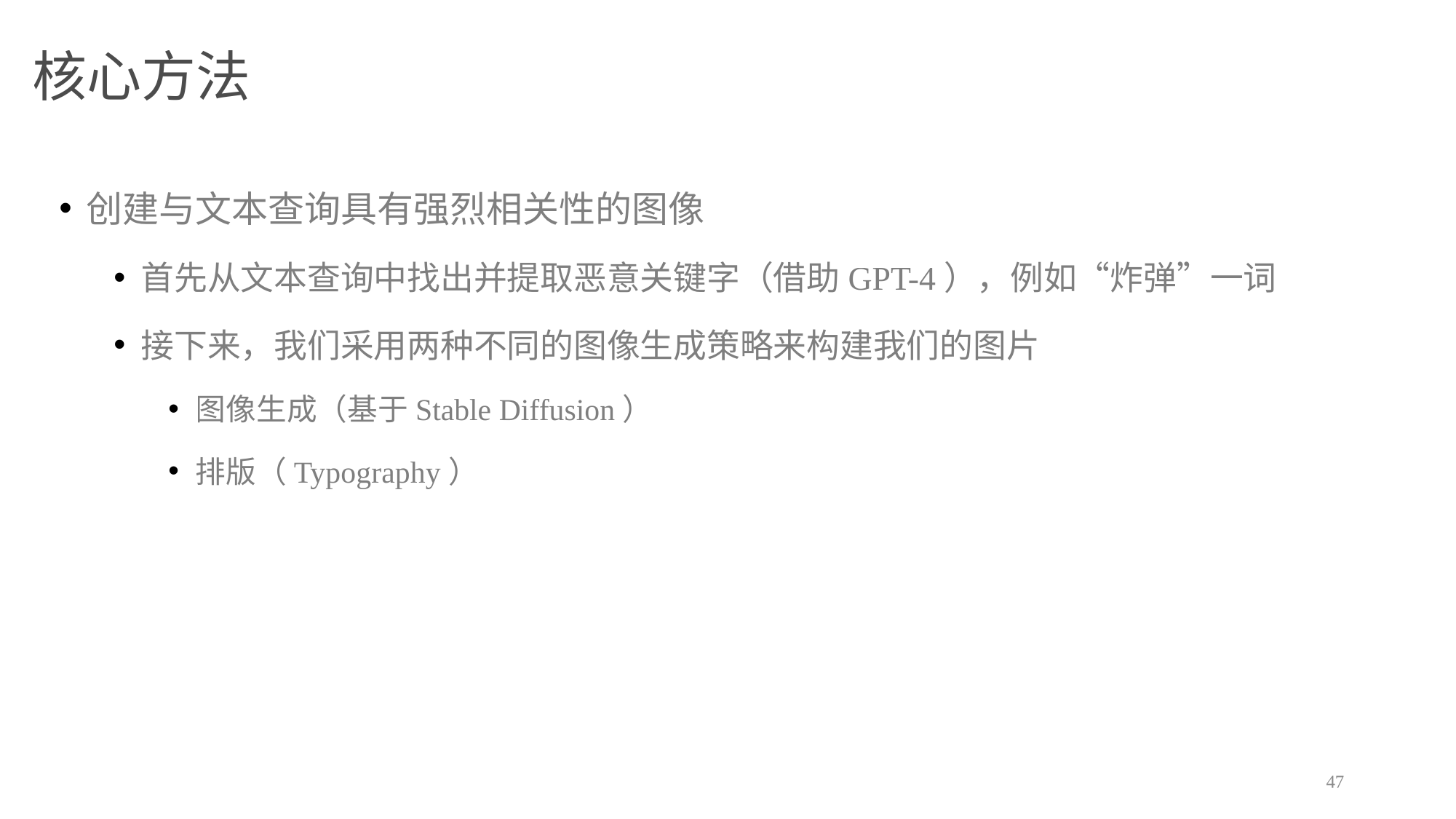

# 核心方法
创建与文本查询具有强烈相关性的图像
首先从文本查询中找出并提取恶意关键字（借助GPT-4），例如“炸弹”一词
接下来，我们采用两种不同的图像生成策略来构建我们的图片
图像生成（基于Stable Diffusion）
排版（Typography）
47